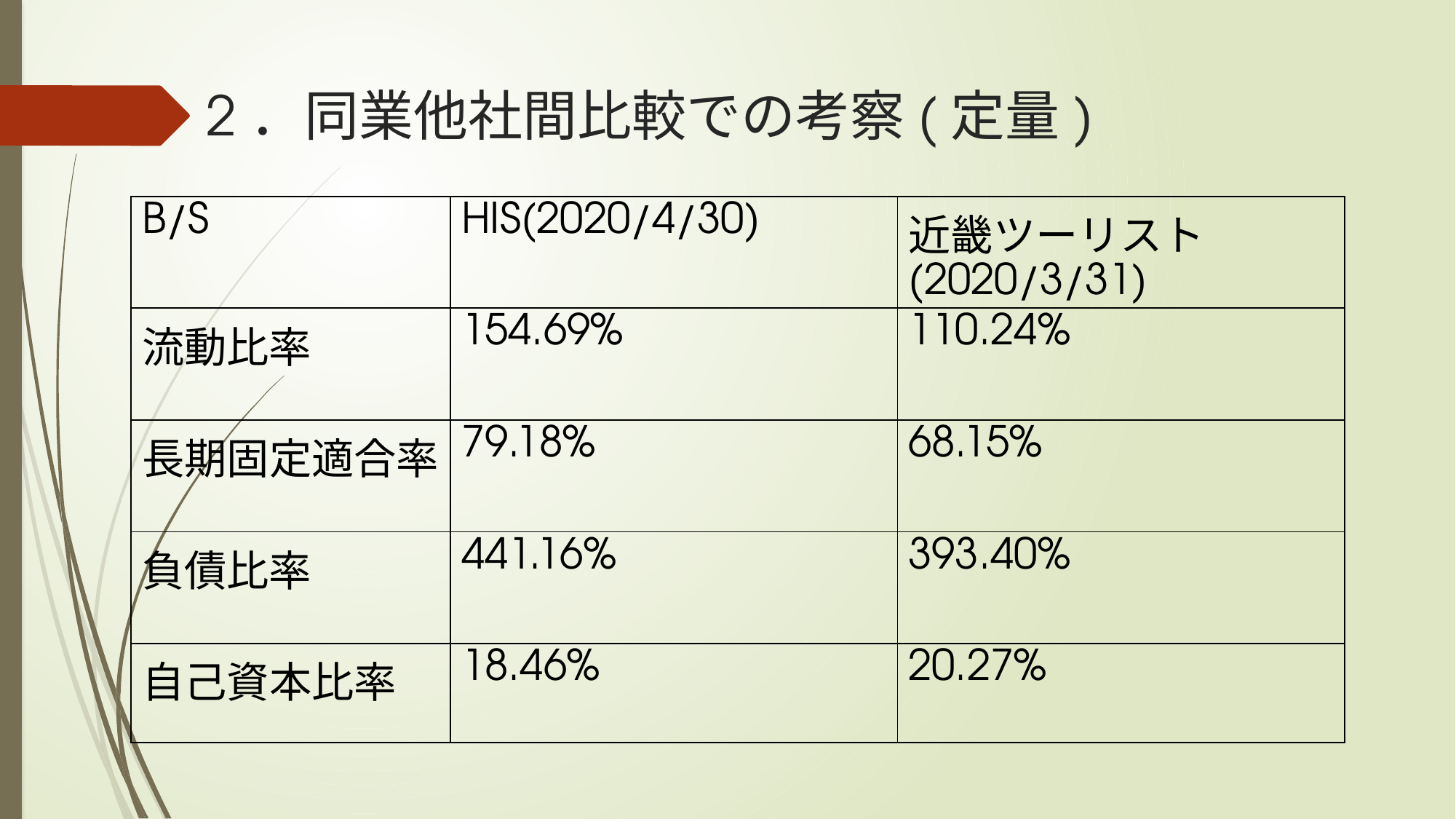

# 2．同業他社間比較での考察(定量)
| B/S | HIS(2020/4/30) | 近畿ツーリスト (2020/3/31) |
| --- | --- | --- |
| 流動比率 | 154.69% | 110.24% |
| 長期固定適合率 | 79.18% | 68.15% |
| 負債比率 | 441.16% | 393.40% |
| 自己資本比率 | 18.46% | 20.27% |